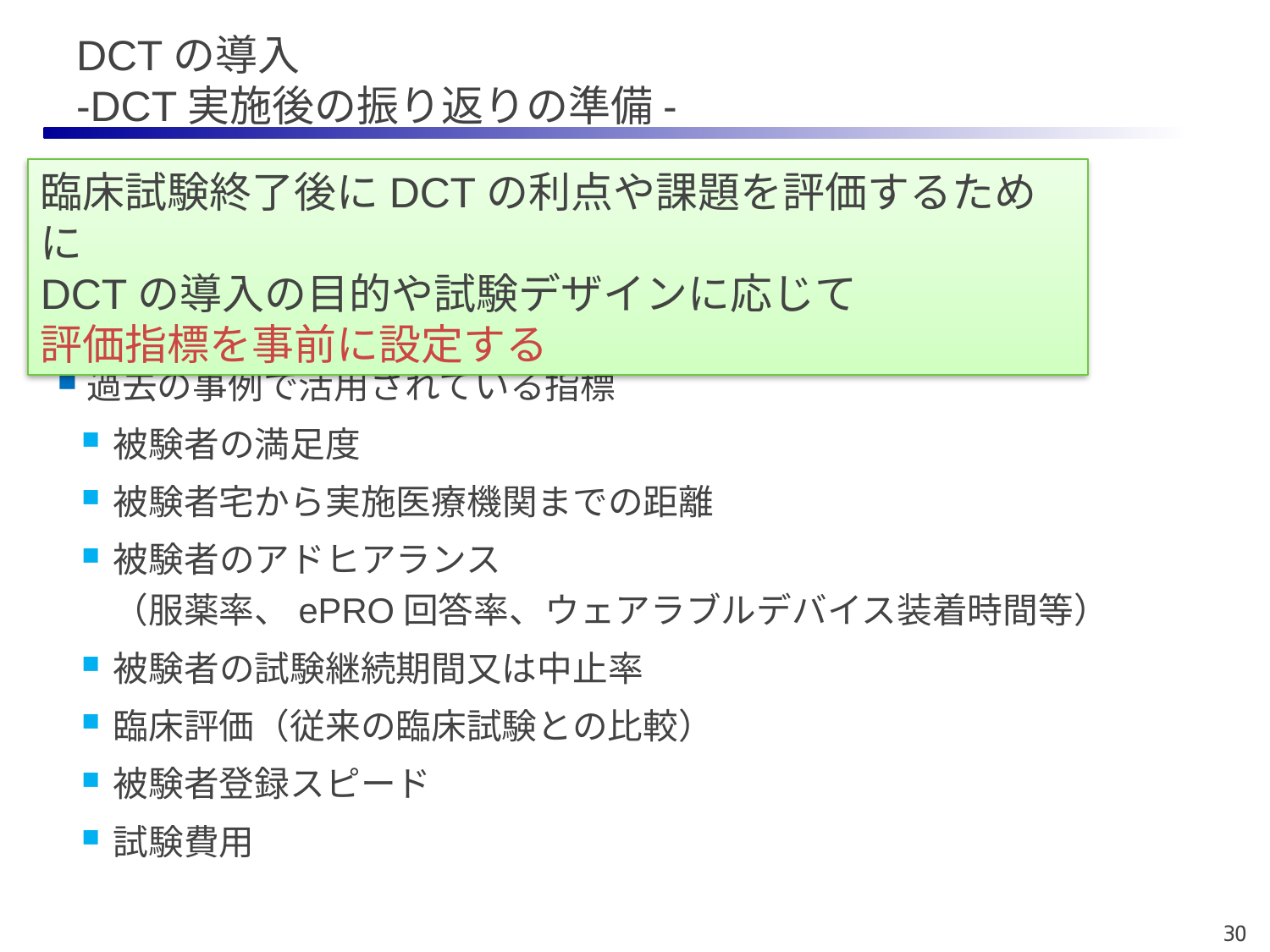

# DCTの導入 -DCT実施後の振り返りの準備-
臨床試験終了後にDCTの利点や課題を評価するために
DCTの導入の目的や試験デザインに応じて
評価指標を事前に設定する
過去の事例で活用されている指標
被験者の満足度
被験者宅から実施医療機関までの距離
被験者のアドヒアランス
（服薬率、ePRO回答率、ウェアラブルデバイス装着時間等）
被験者の試験継続期間又は中止率
臨床評価（従来の臨床試験との比較）
被験者登録スピード
試験費用
30